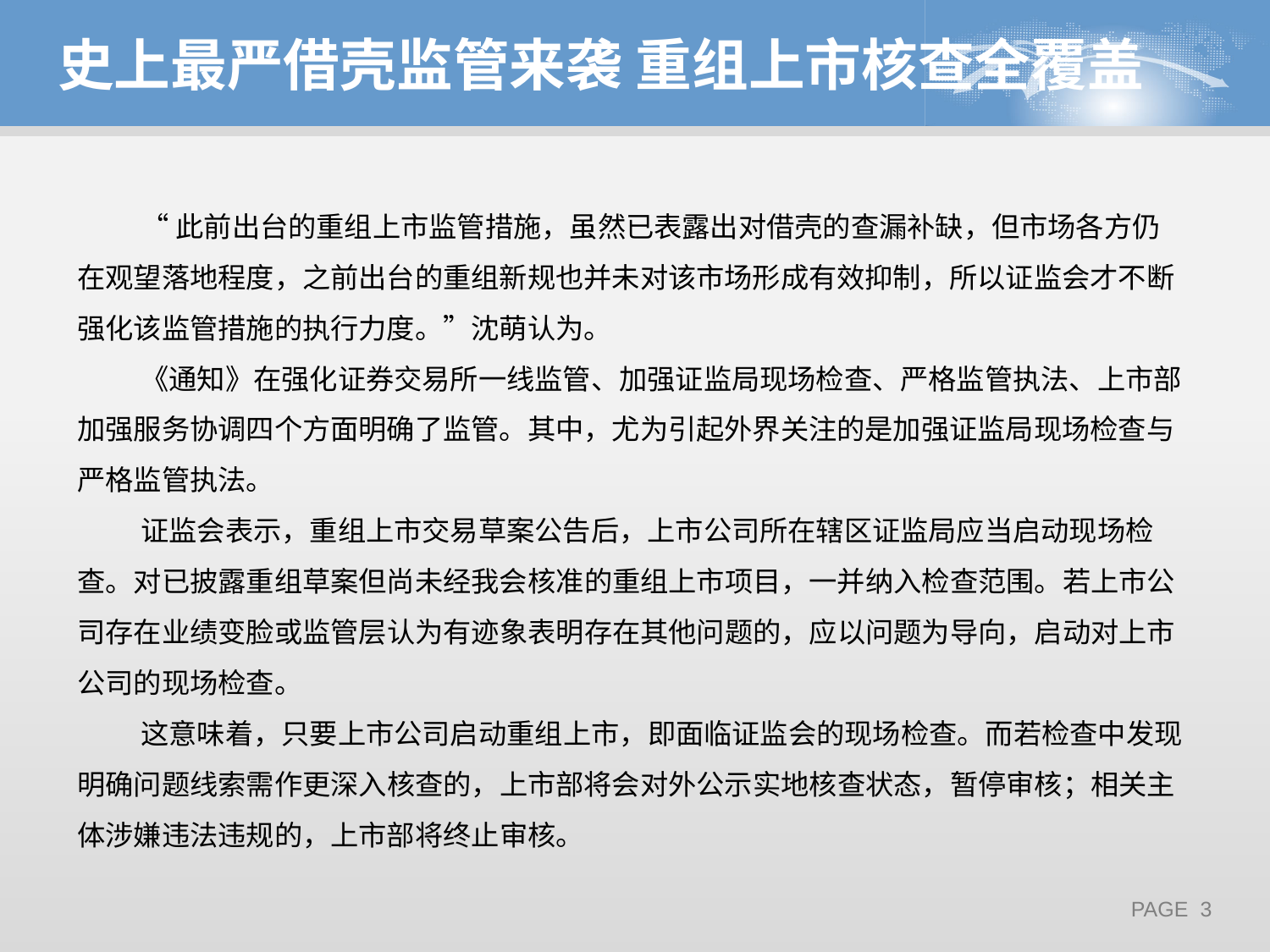

史上最严借壳监管来袭 重组上市核查全覆盖
“此前出台的重组上市监管措施，虽然已表露出对借壳的查漏补缺，但市场各方仍在观望落地程度，之前出台的重组新规也并未对该市场形成有效抑制，所以证监会才不断强化该监管措施的执行力度。”沈萌认为。
《通知》在强化证券交易所一线监管、加强证监局现场检查、严格监管执法、上市部加强服务协调四个方面明确了监管。其中，尤为引起外界关注的是加强证监局现场检查与严格监管执法。
证监会表示，重组上市交易草案公告后，上市公司所在辖区证监局应当启动现场检查。对已披露重组草案但尚未经我会核准的重组上市项目，一并纳入检查范围。若上市公司存在业绩变脸或监管层认为有迹象表明存在其他问题的，应以问题为导向，启动对上市公司的现场检查。
这意味着，只要上市公司启动重组上市，即面临证监会的现场检查。而若检查中发现明确问题线索需作更深入核查的，上市部将会对外公示实地核查状态，暂停审核；相关主体涉嫌违法违规的，上市部将终止审核。